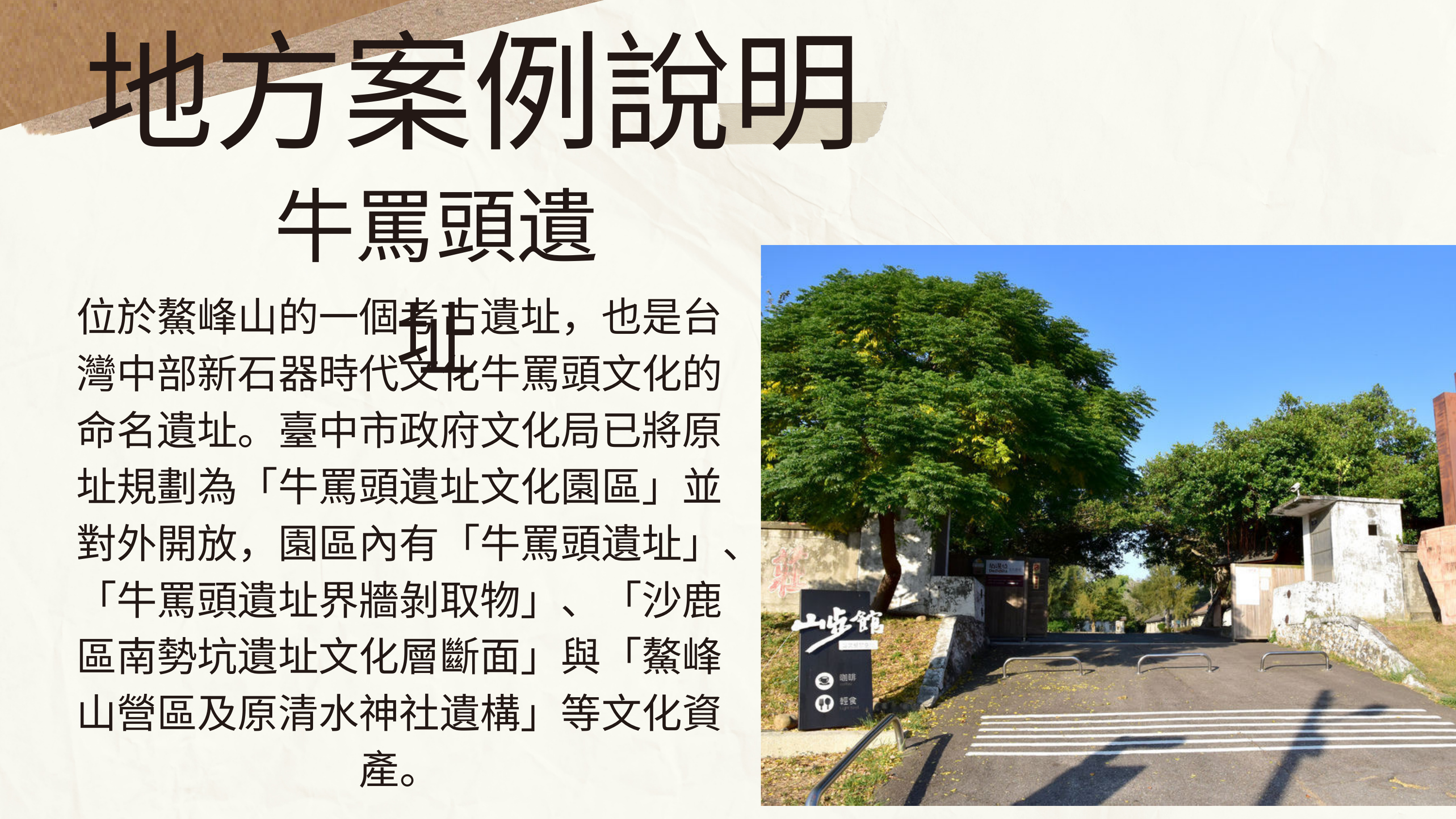

地方案例說明

牛罵頭遺址

位於鰲峰山的一個考古遺址，也是台灣中部新石器時代文化牛罵頭文化的命名遺址。臺中市政府文化局已將原址規劃為「牛罵頭遺址文化園區」並對外開放，園區內有「牛罵頭遺址」、「牛罵頭遺址界牆剝取物」、「沙鹿區南勢坑遺址文化層斷面」與「鰲峰山營區及原清水神社遺構」等文化資產。